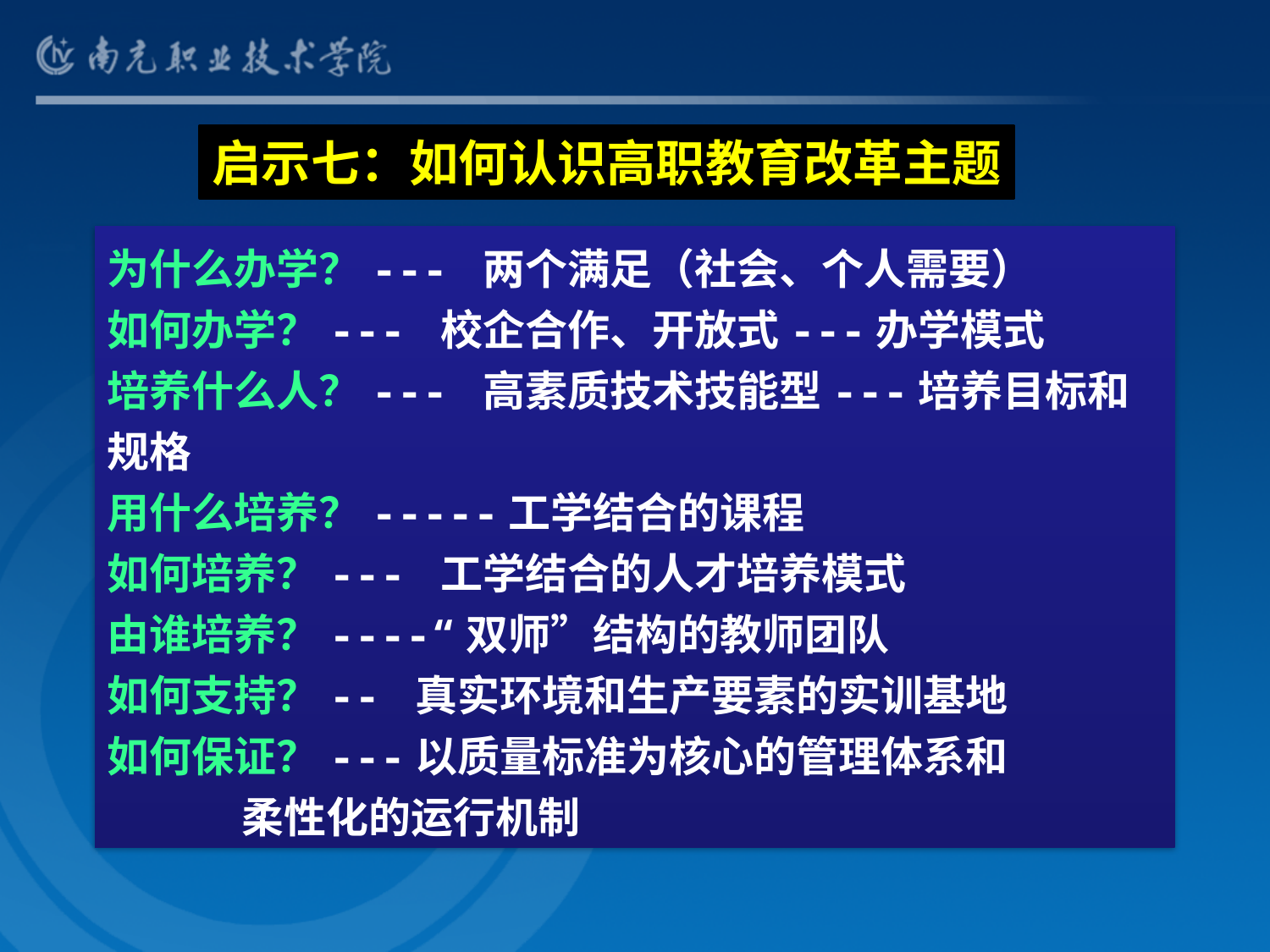

启示七：如何认识高职教育改革主题
为什么办学？--- 两个满足（社会、个人需要）
如何办学？--- 校企合作、开放式---办学模式
培养什么人？--- 高素质技术技能型---培养目标和规格
用什么培养？-----工学结合的课程
如何培养？--- 工学结合的人才培养模式
由谁培养？----“双师”结构的教师团队
如何支持？-- 真实环境和生产要素的实训基地
如何保证？---以质量标准为核心的管理体系和
             柔性化的运行机制